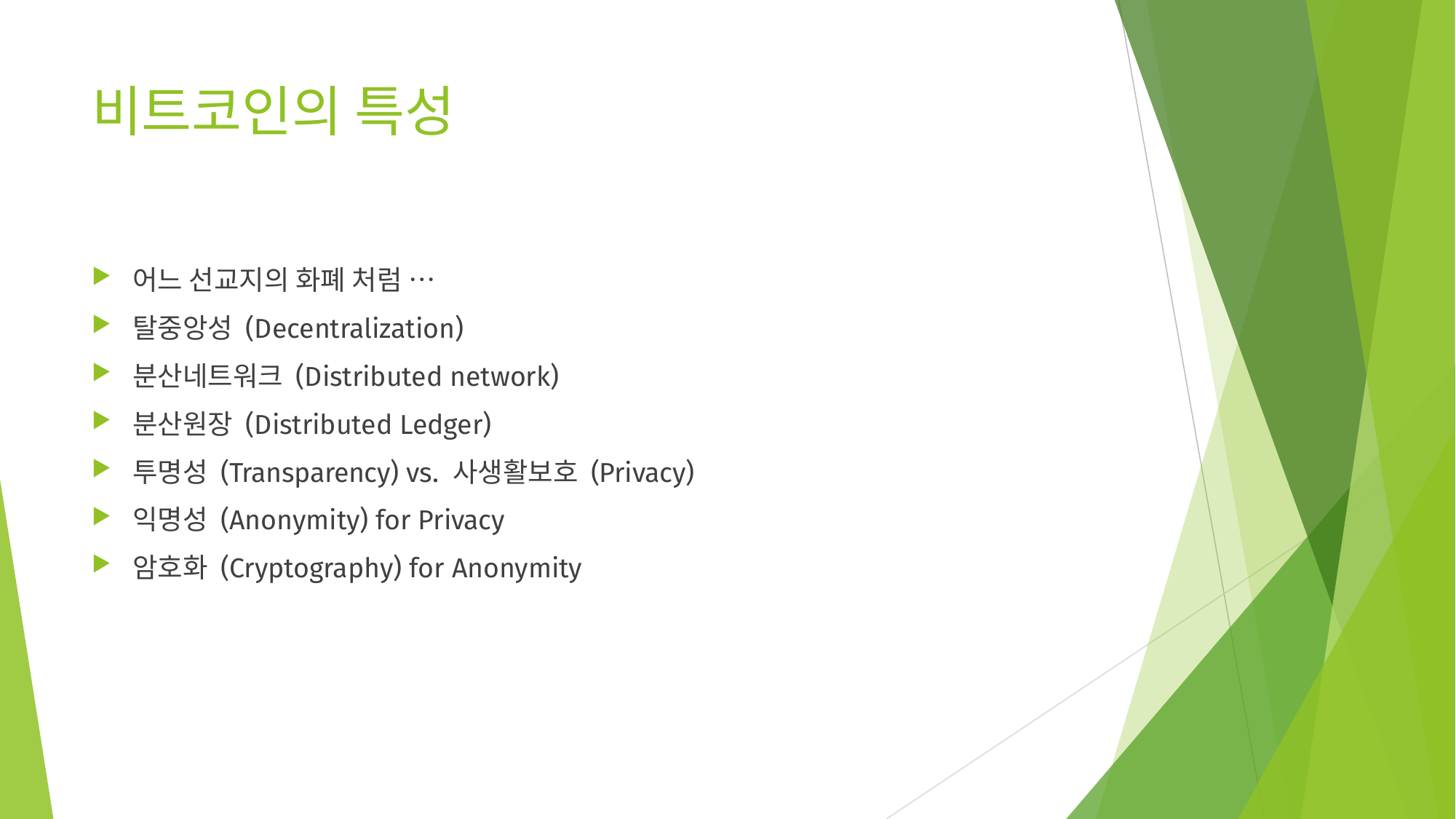

# 비트코인의 특성
어느 선교지의 화폐 처럼 …
탈중앙성 (Decentralization)
분산네트워크 (Distributed network)
분산원장 (Distributed Ledger)
투명성 (Transparency) vs. 사생활보호 (Privacy)
익명성 (Anonymity) for Privacy
암호화 (Cryptography) for Anonymity